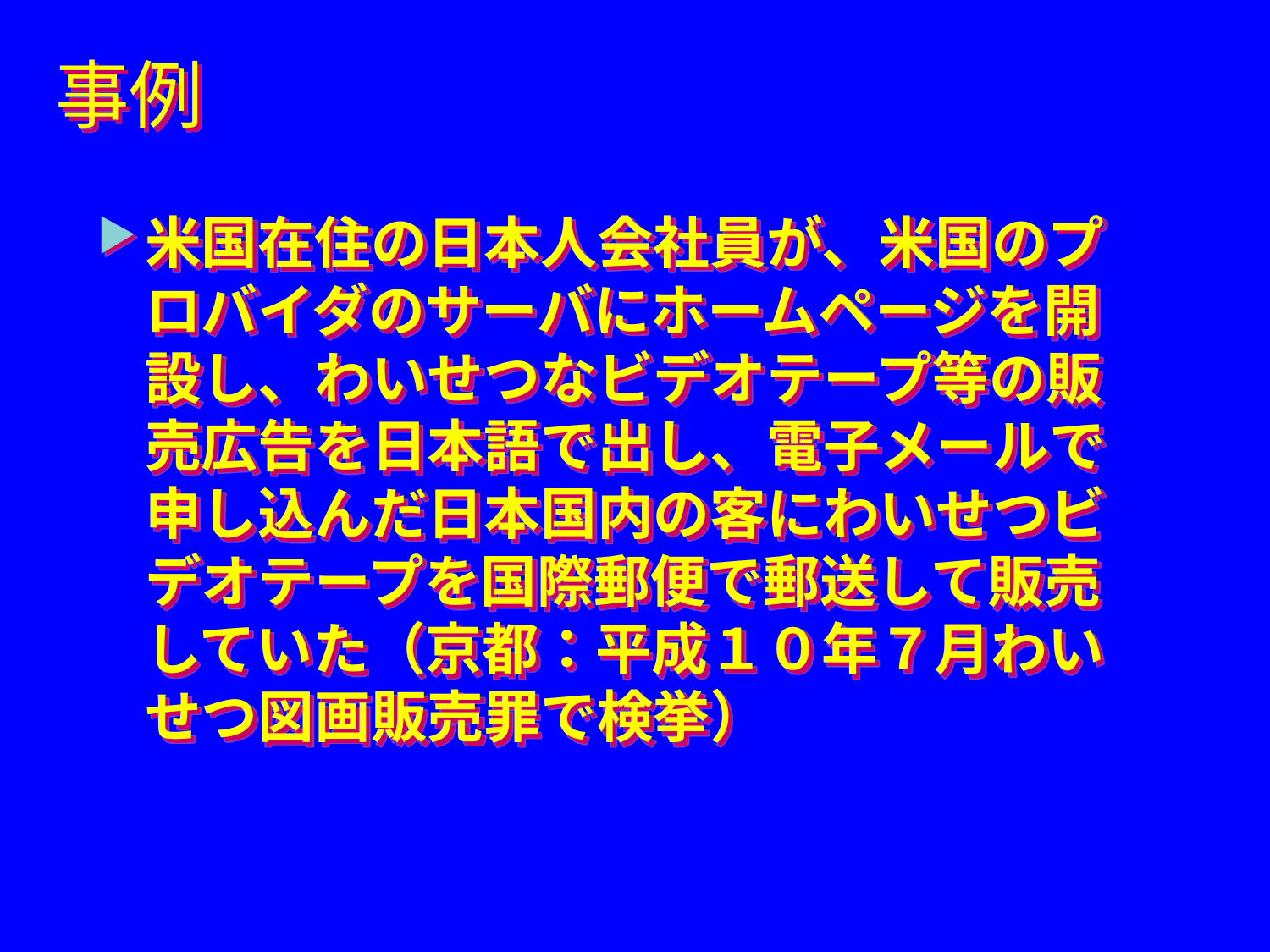

# 事例
米国在住の日本人会社員が、米国のプロバイダのサーバにホームページを開設し、わいせつなビデオテープ等の販売広告を日本語で出し、電子メールで申し込んだ日本国内の客にわいせつビデオテープを国際郵便で郵送して販売していた（京都：平成１０年７月わいせつ図画販売罪で検挙）